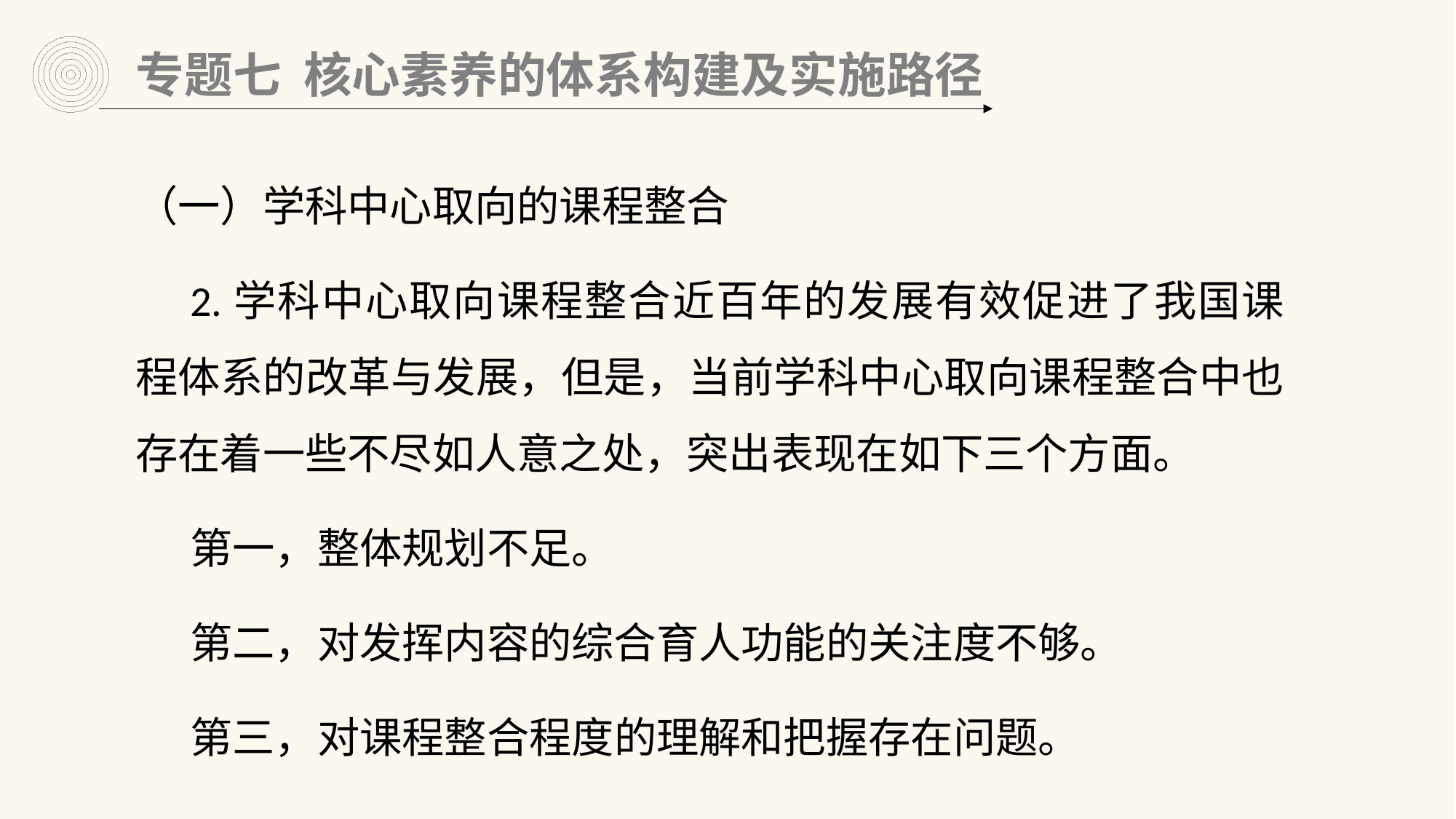

专题七  核心素养的体系构建及实施路径
（一）学科中心取向的课程整合
2.学科中心取向课程整合近百年的发展有效促进了我国课程体系的改革与发展，但是，当前学科中心取向课程整合中也存在着一些不尽如人意之处，突出表现在如下三个方面。
第一，整体规划不足。
第二，对发挥内容的综合育人功能的关注度不够。
第三，对课程整合程度的理解和把握存在问题。